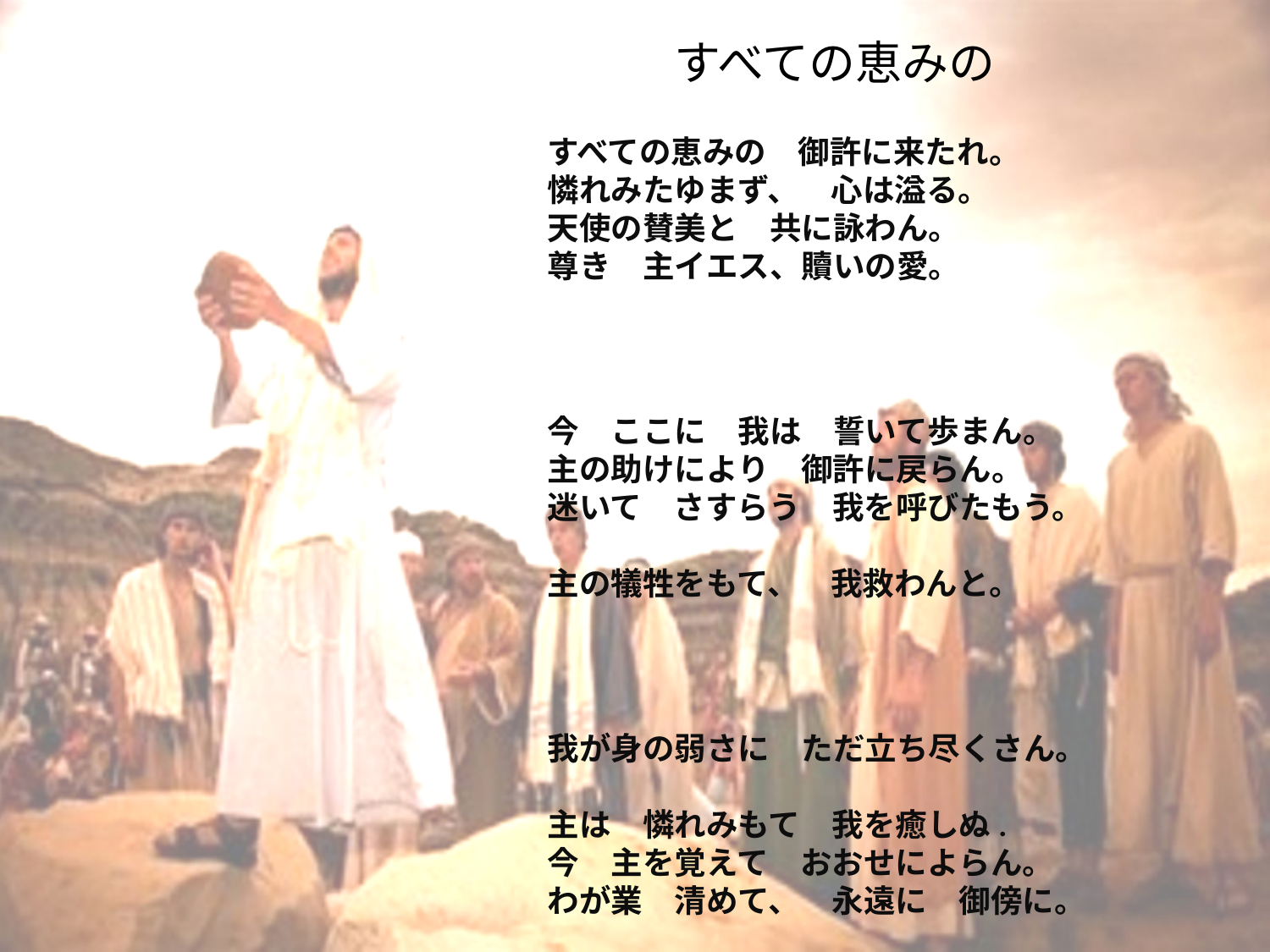

# すべての恵みの
すべての恵みの　御許に来たれ。
憐れみたゆまず、　心は溢る。
天使の賛美と　共に詠わん。
尊き　主イエス、贖いの愛。

今　ここに　我は　誓いて歩まん。
主の助けにより　御許に戻らん。
迷いて　さすらう　我を呼びたもう。
主の犠牲をもて、　我救わんと。

我が身の弱さに　ただ立ち尽くさん。
主は　憐れみもて　我を癒しぬ.
今　主を覚えて　おおせによらん。
わが業　清めて、　永遠に　御傍に。